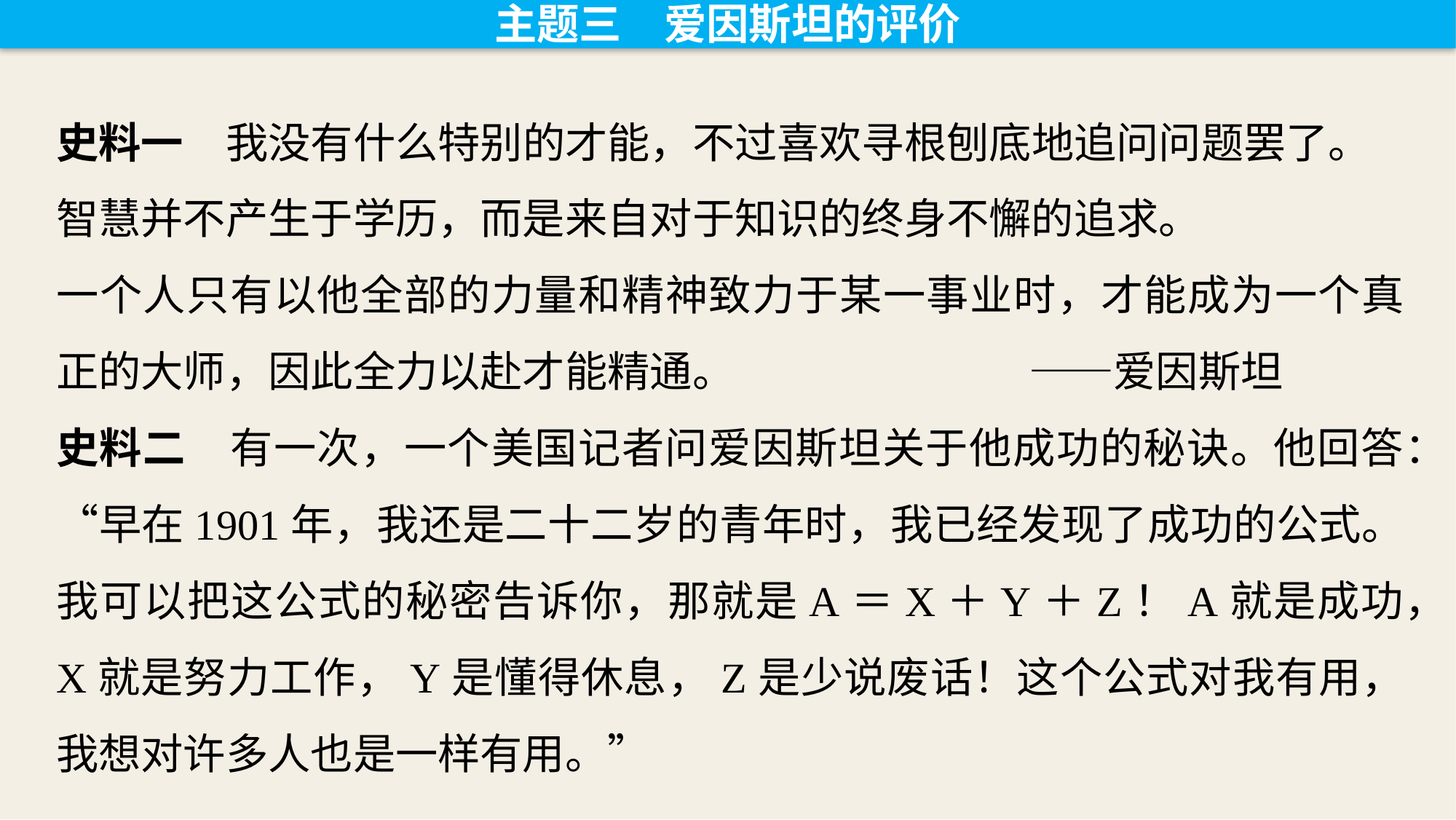

主题三　爱因斯坦的评价
史料一　我没有什么特别的才能，不过喜欢寻根刨底地追问问题罢了。
智慧并不产生于学历，而是来自对于知识的终身不懈的追求。
一个人只有以他全部的力量和精神致力于某一事业时，才能成为一个真正的大师，因此全力以赴才能精通。	                      ——爱因斯坦
史料二　有一次，一个美国记者问爱因斯坦关于他成功的秘诀。他回答：“早在1901年，我还是二十二岁的青年时，我已经发现了成功的公式。我可以把这公式的秘密告诉你，那就是A＝X＋Y＋Z！A就是成功，X就是努力工作，Y是懂得休息，Z是少说废话！这个公式对我有用，我想对许多人也是一样有用。”